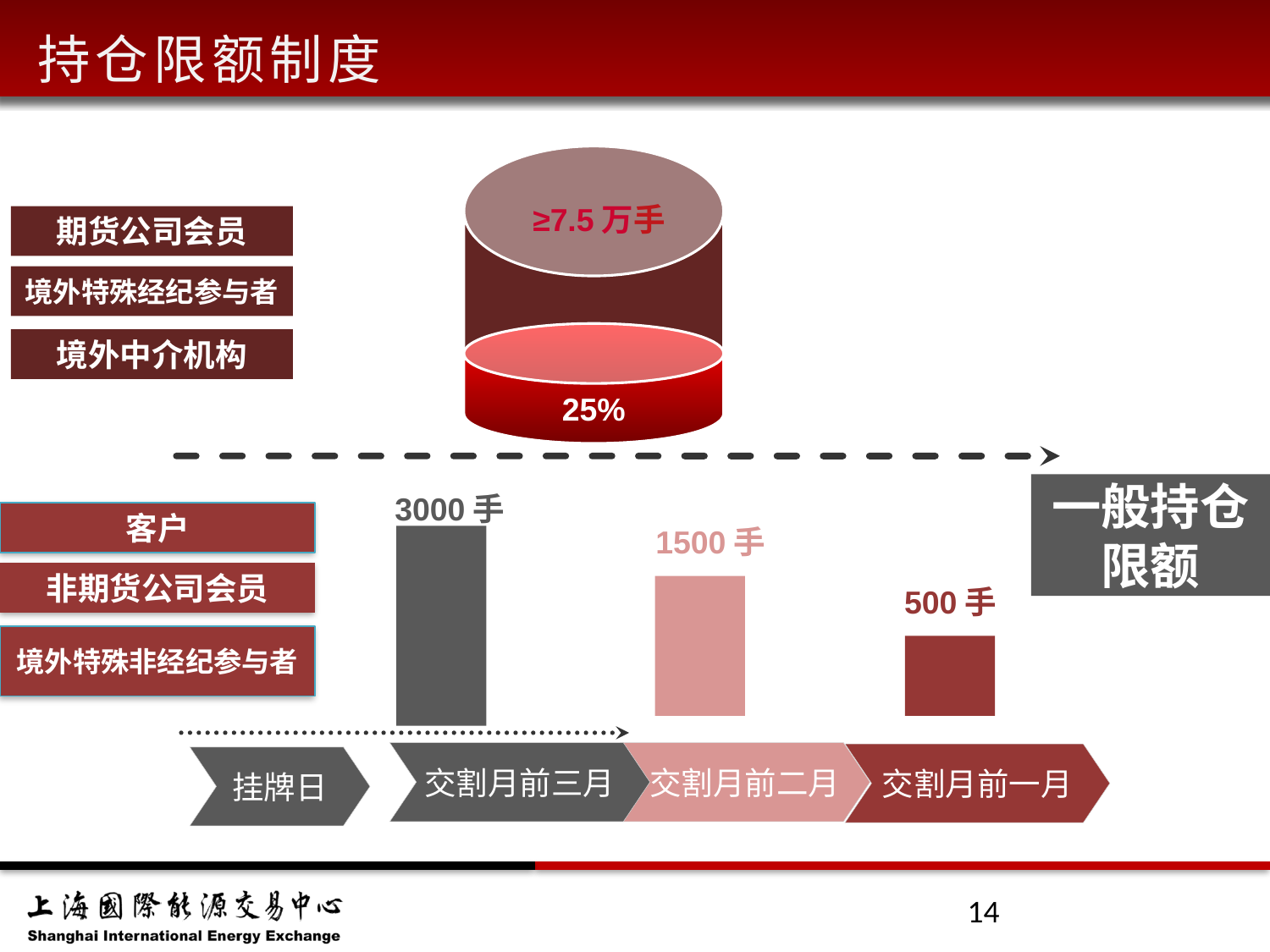

持仓限额制度

≥7.5万手
期货公司会员
境外特殊经纪参与者

境外中介机构
25%

一般持仓限额
3000手
客户
1500手

非期货公司会员

500手
境外特殊非经纪参与者

交割月前三月
交割月前二月
交割月前一月
挂牌日
14